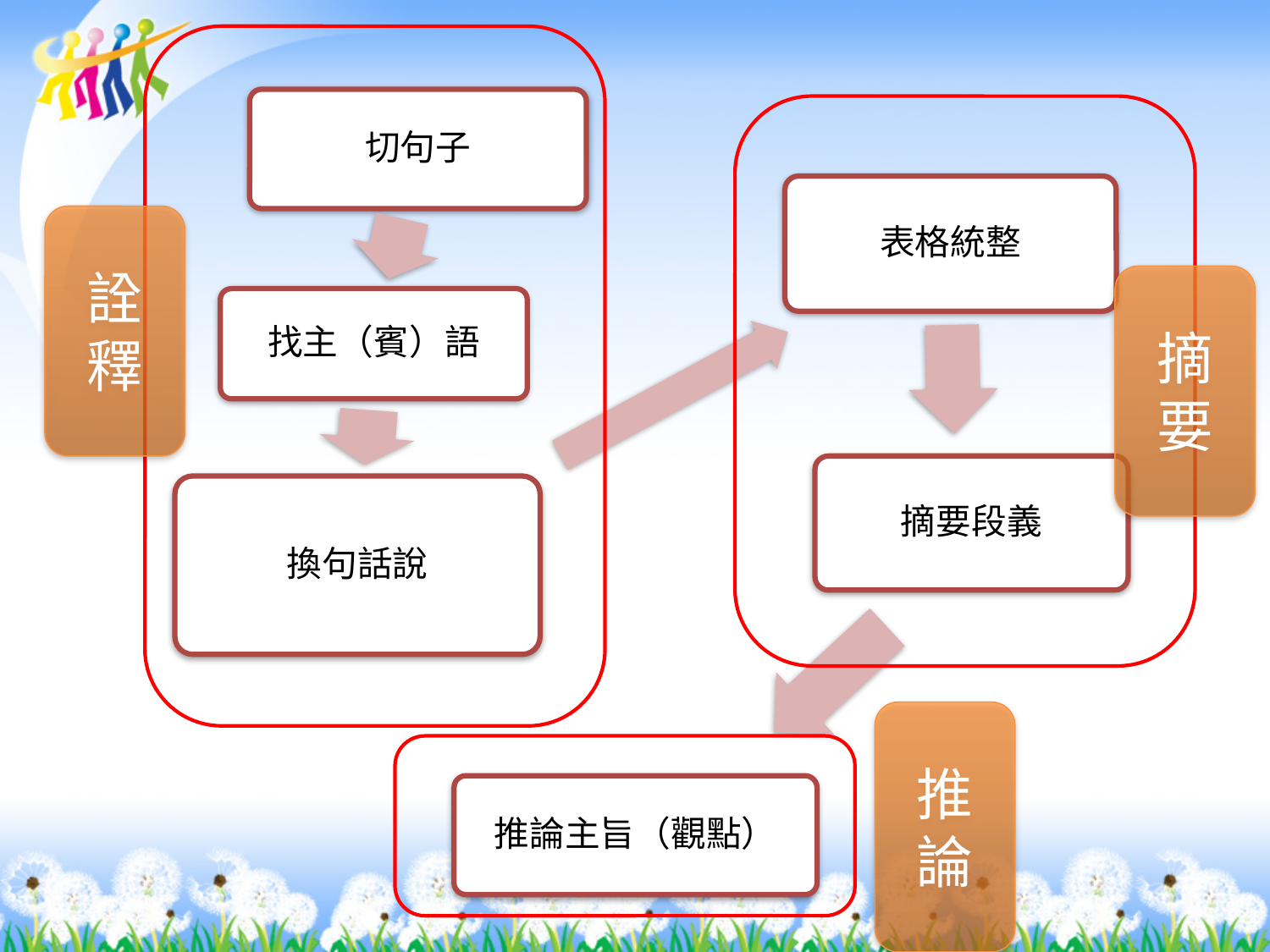

切句子

找主（賓）語

換句話說

表格統整

摘要段義

推論主旨（觀點）

詮
釋
摘要
推論